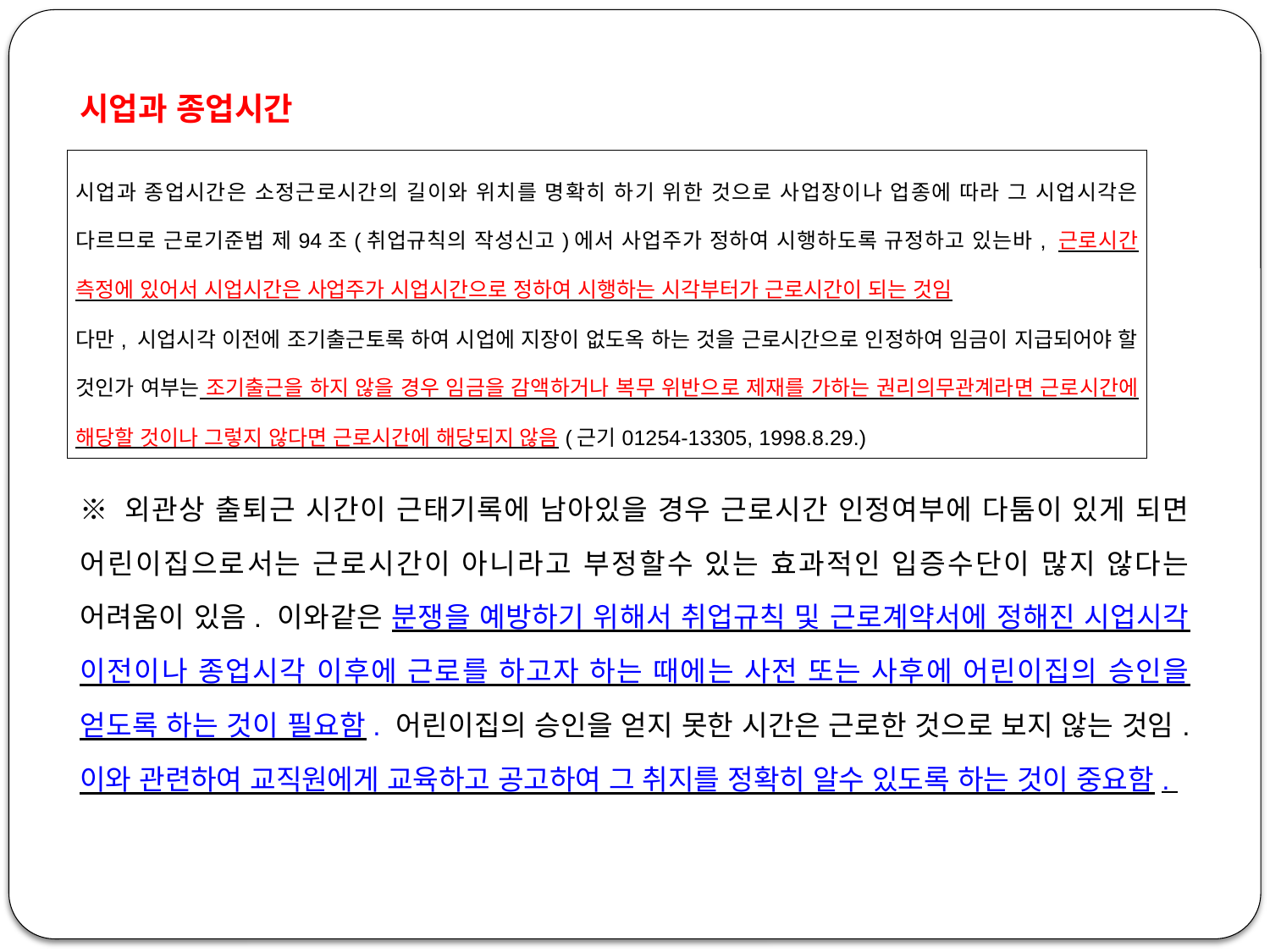

시업과 종업시간

※ 외관상 출퇴근 시간이 근태기록에 남아있을 경우 근로시간 인정여부에 다툼이 있게 되면 어린이집으로서는 근로시간이 아니라고 부정할수 있는 효과적인 입증수단이 많지 않다는 어려움이 있음. 이와같은 분쟁을 예방하기 위해서 취업규칙 및 근로계약서에 정해진 시업시각 이전이나 종업시각 이후에 근로를 하고자 하는 때에는 사전 또는 사후에 어린이집의 승인을 얻도록 하는 것이 필요함. 어린이집의 승인을 얻지 못한 시간은 근로한 것으로 보지 않는 것임. 이와 관련하여 교직원에게 교육하고 공고하여 그 취지를 정확히 알수 있도록 하는 것이 중요함.

| 시업과 종업시간은 소정근로시간의 길이와 위치를 명확히 하기 위한 것으로 사업장이나 업종에 따라 그 시업시각은 다르므로 근로기준법 제94조(취업규칙의 작성신고)에서 사업주가 정하여 시행하도록 규정하고 있는바, 근로시간 측정에 있어서 시업시간은 사업주가 시업시간으로 정하여 시행하는 시각부터가 근로시간이 되는 것임 다만, 시업시각 이전에 조기출근토록 하여 시업에 지장이 없도옥 하는 것을 근로시간으로 인정하여 임금이 지급되어야 할 것인가 여부는 조기출근을 하지 않을 경우 임금을 감액하거나 복무 위반으로 제재를 가하는 권리의무관계라면 근로시간에 해당할 것이나 그렇지 않다면 근로시간에 해당되지 않음(근기01254-13305, 1998.8.29.) |
| --- |